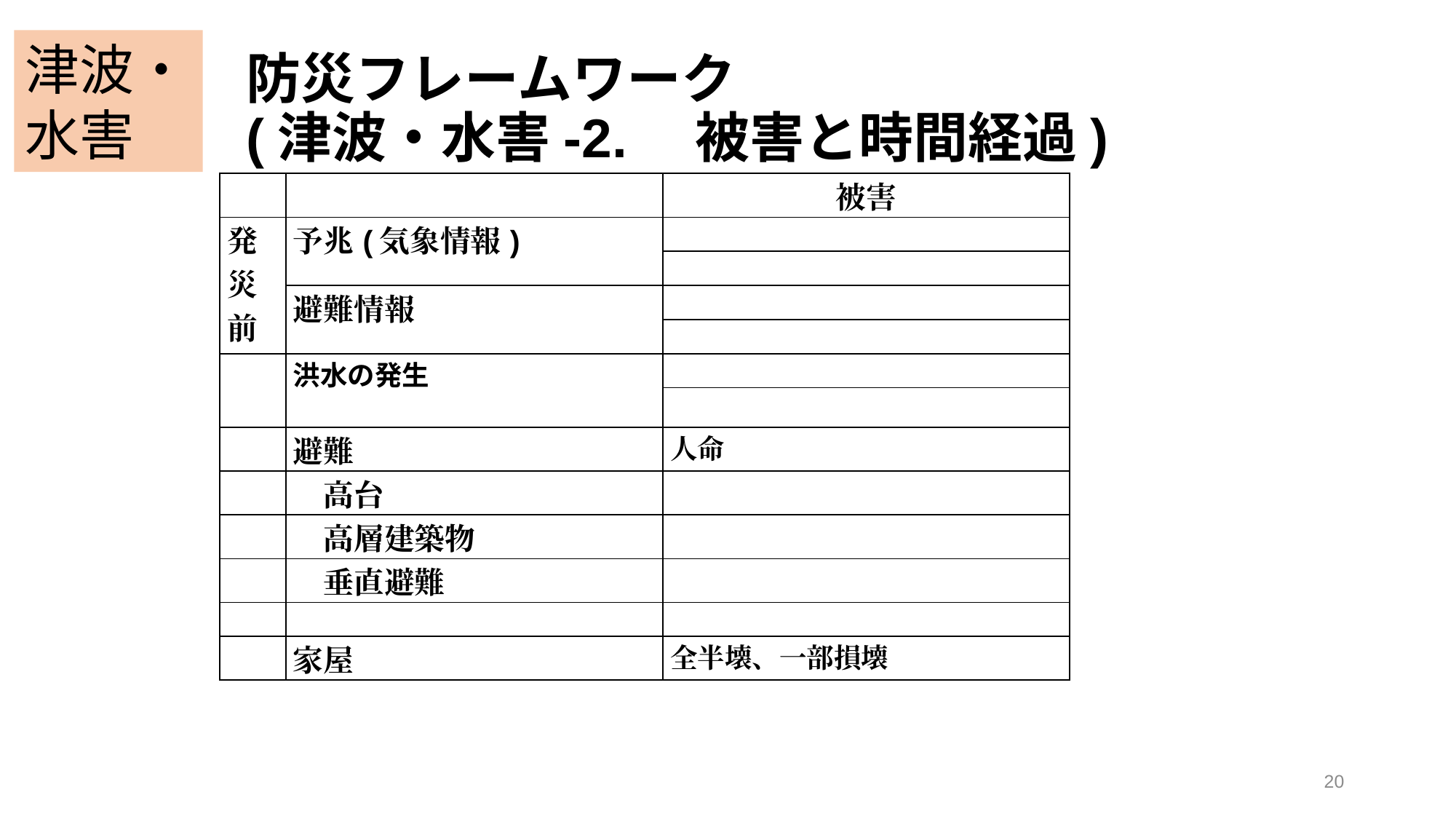

津波・水害
防災フレームワーク
(津波・水害-2.　被害と時間経過)
|  |  | 被害 |
| --- | --- | --- |
| 発災前 | 予兆(気象情報) |  |
|  |  |  |
|  | 避難情報 |  |
|  |  |  |
|  | 洪水の発生 |  |
|  |  |  |
|  | 避難 | 人命 |
|  | 高台 |  |
|  | 高層建築物 |  |
|  | 垂直避難 |  |
|  |  |  |
|  | 家屋 | 全半壊、一部損壊 |
20